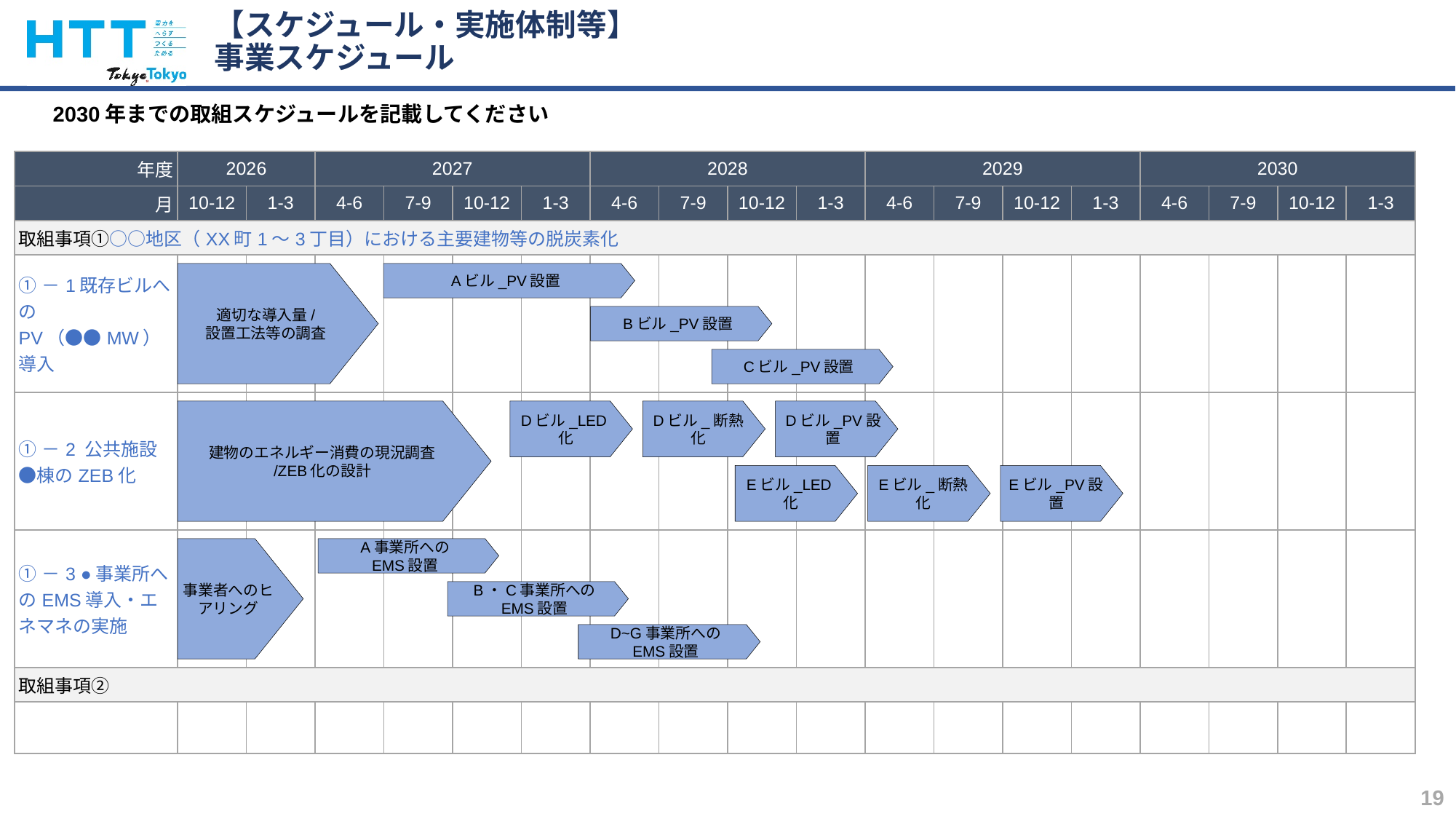

# 【スケジュール・実施体制等】 事業スケジュール
2030年までの取組スケジュールを記載してください
| 年度 | 2026 |  | 2027 |  |  |  | 2028 |  |  |  | 2029 |  |  |  | 2030 |  |  |  |
| --- | --- | --- | --- | --- | --- | --- | --- | --- | --- | --- | --- | --- | --- | --- | --- | --- | --- | --- |
| 月 | 10-12 | 1-3 | 4-6 | 7-9 | 10-12 | 1-3 | 4-6 | 7-9 | 10-12 | 1-3 | 4-6 | 7-9 | 10-12 | 1-3 | 4-6 | 7-9 | 10-12 | 1-3 |
| 取組事項①○○地区（XX町1～3丁目）における主要建物等の脱炭素化 |  |  |  |  |  |  |  |  |  |  |  |  |  |  |  |  |  |  |
| ①－1既存ビルへのPV（●●MW）導入 |  |  |  |  |  |  |  |  |  |  |  |  |  |  |  |  |  |  |
| ①－2 公共施設●棟のZEB化 |  |  |  |  |  |  |  |  |  |  |  |  |  |  |  |  |  |  |
| ①－3 ●事業所へのEMS導入・エネマネの実施 |  |  |  |  |  |  |  |  |  |  |  |  |  |  |  |  |  |  |
| 取組事項➁ |  |  |  |  |  |  |  |  |  |  |  |  |  |  |  |  |  |  |
|  |  |  |  |  |  |  |  |  |  |  |  |  |  |  |  |  |  |  |
適切な導入量/
設置工法等の調査
Aビル_PV設置
Bビル_PV設置
Cビル_PV設置
建物のエネルギー消費の現況調査
/ZEB化の設計
Dビル_LED化
Dビル_断熱化
Dビル_PV設置
Eビル_LED化
Eビル_断熱化
Eビル_PV設置
事業者へのヒアリング
A事業所への
EMS設置
B・C事業所への
EMS設置
D~G事業所への
EMS設置
19